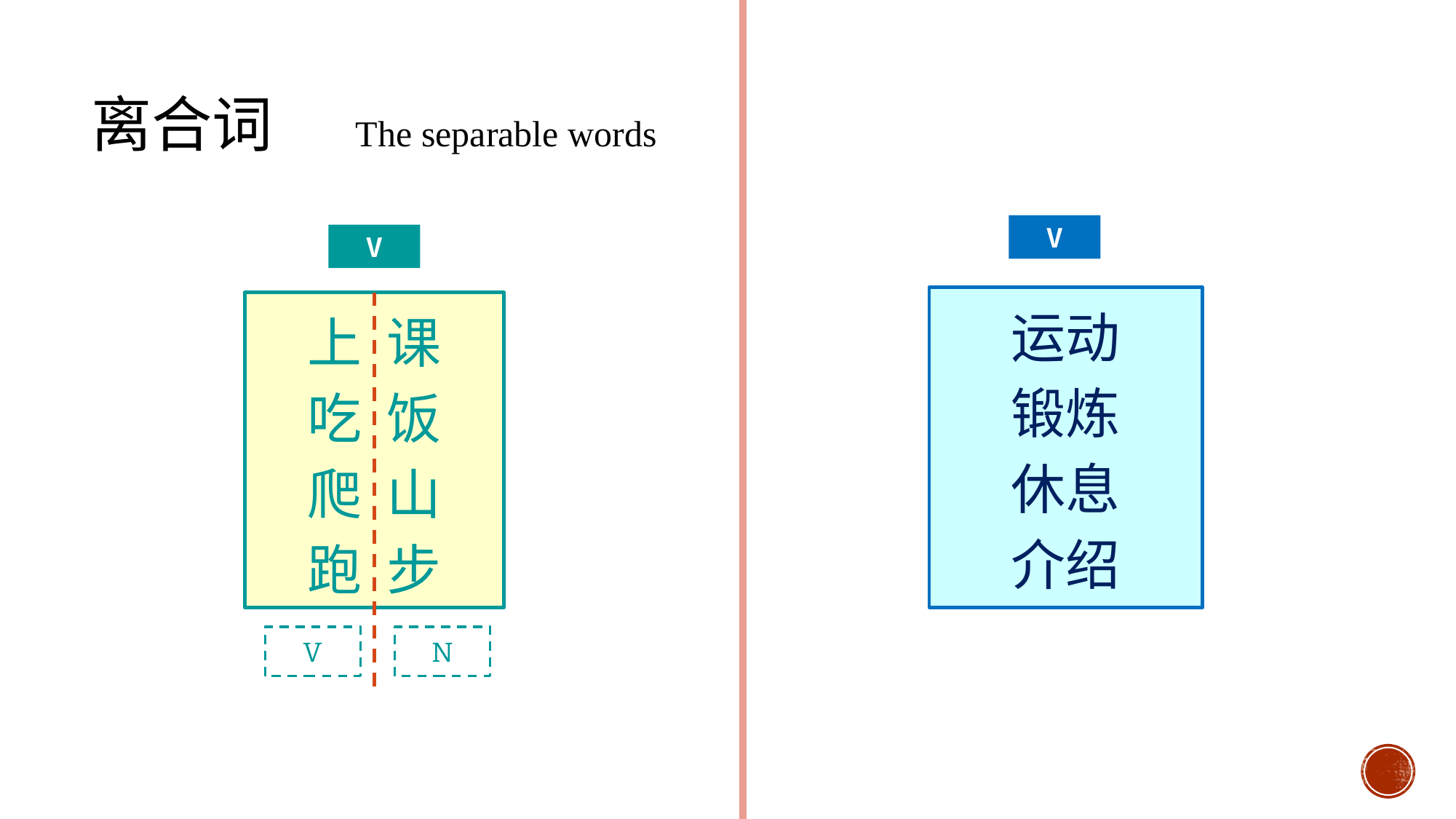

离合词     The separable words
V
V
运动
锻炼
休息
介绍
上  课
吃  饭
爬  山
跑  步
V
N